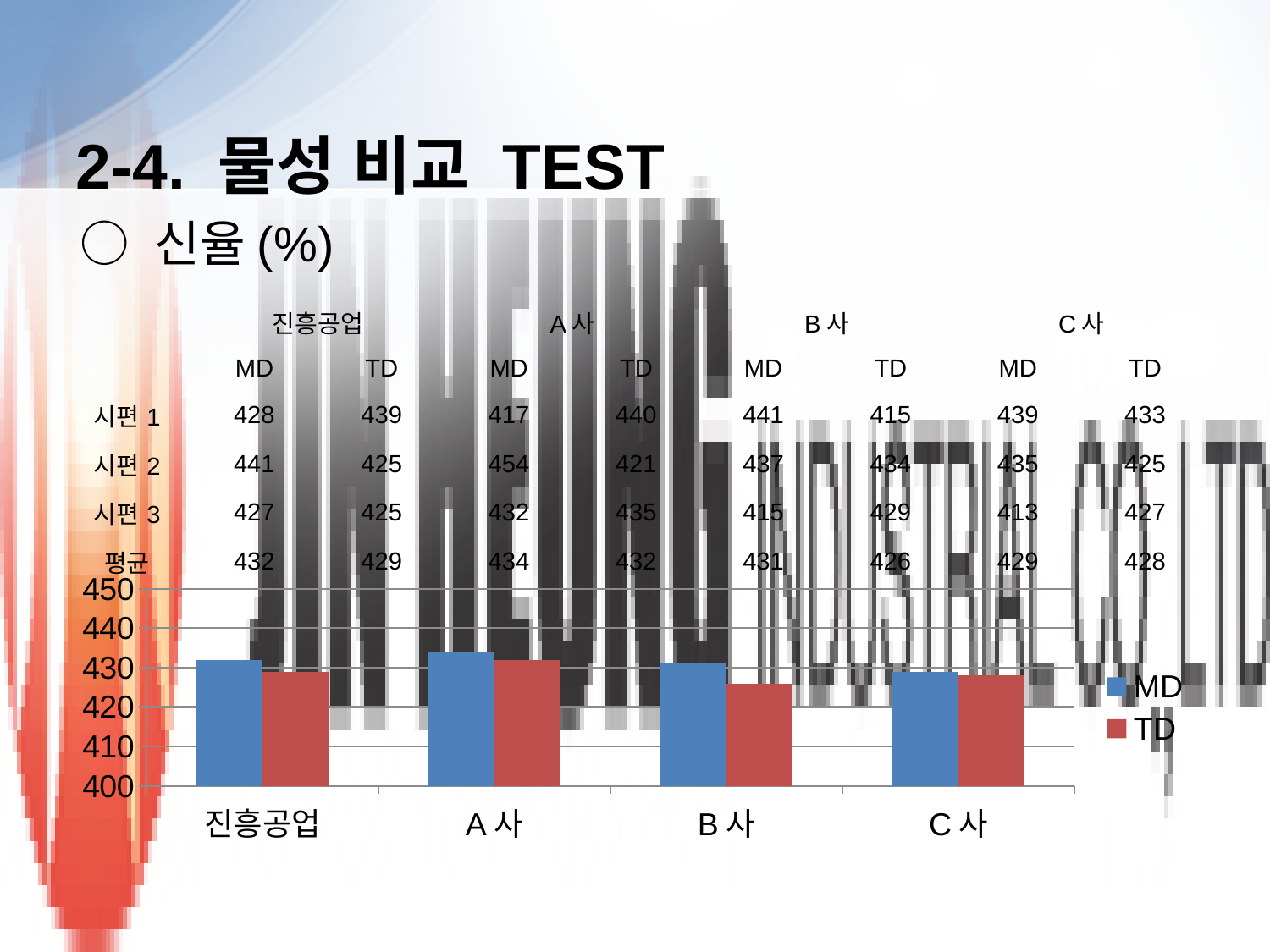

# 2-4. 물성 비교 TEST
○ 신율(%)
|  | 진흥공업 |  | A사 |  | B사 |  | C사 |  |
| --- | --- | --- | --- | --- | --- | --- | --- | --- |
|  | MD | TD | MD | TD | MD | TD | MD | TD |
| 시편1 | 428 | 439 | 417 | 440 | 441 | 415 | 439 | 433 |
| 시편2 | 441 | 425 | 454 | 421 | 437 | 434 | 435 | 425 |
| 시편3 | 427 | 425 | 432 | 435 | 415 | 429 | 413 | 427 |
| 평균 | 432 | 429 | 434 | 432 | 431 | 426 | 429 | 428 |

### Chart

| Category | MD | TD |
|---|---|---|
| 진흥공업 | 432.0 | 429.0 |
| A사 | 434.0 | 432.0 |
| B사 | 431.0 | 426.0 |
| C사 | 429.0 | 428.0 |